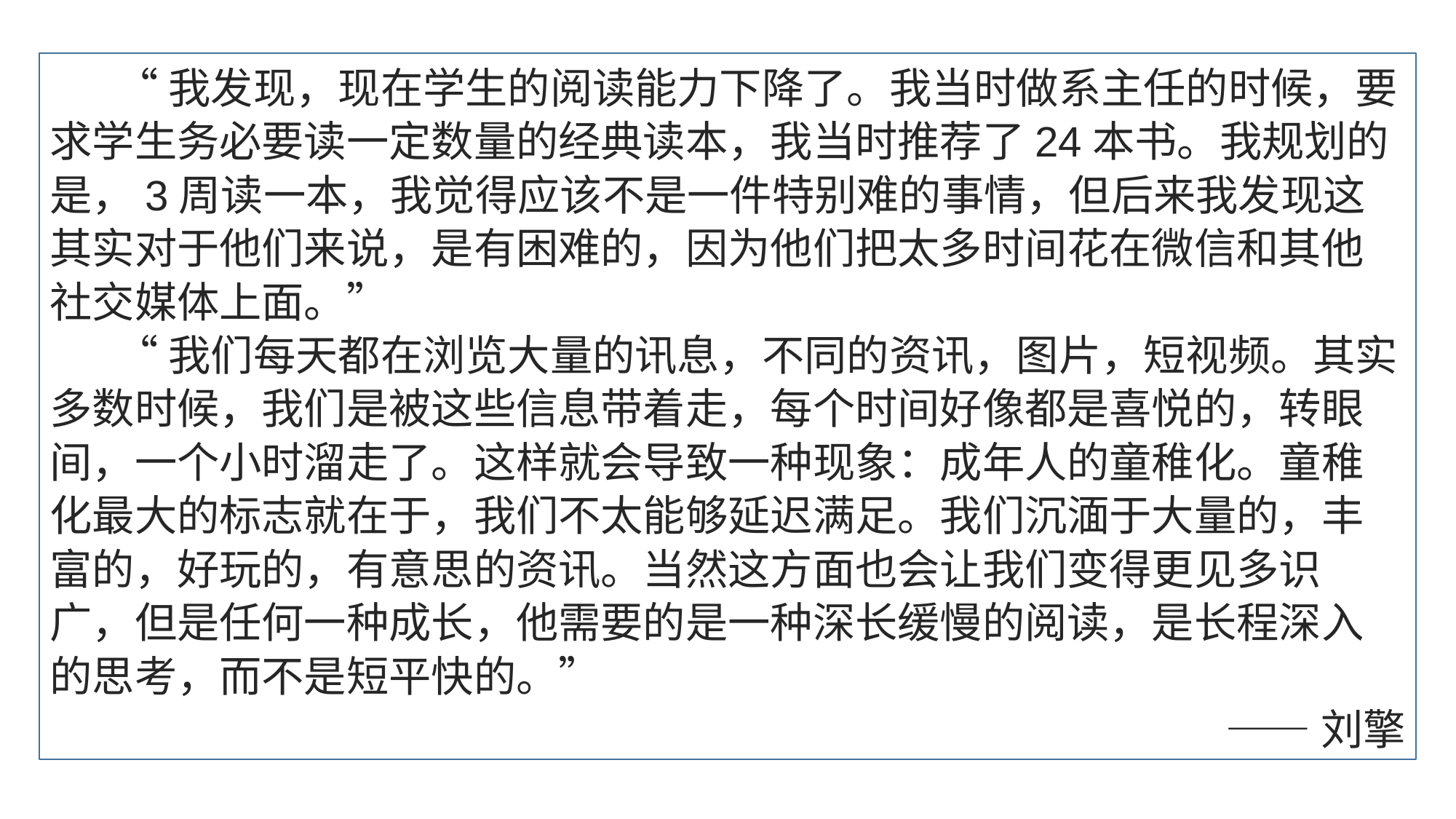

“我发现，现在学生的阅读能力下降了。我当时做系主任的时候，要求学生务必要读一定数量的经典读本，我当时推荐了24本书。我规划的是，3周读一本，我觉得应该不是一件特别难的事情，但后来我发现这其实对于他们来说，是有困难的，因为他们把太多时间花在微信和其他社交媒体上面。”
       “我们每天都在浏览大量的讯息，不同的资讯，图片，短视频。其实多数时候，我们是被这些信息带着走，每个时间好像都是喜悦的，转眼间，一个小时溜走了。这样就会导致一种现象：成年人的童稚化。童稚化最大的标志就在于，我们不太能够延迟满足。我们沉湎于大量的，丰富的，好玩的，有意思的资讯。当然这方面也会让我们变得更见多识广，但是任何一种成长，他需要的是一种深长缓慢的阅读，是长程深入的思考，而不是短平快的。”
——刘擎